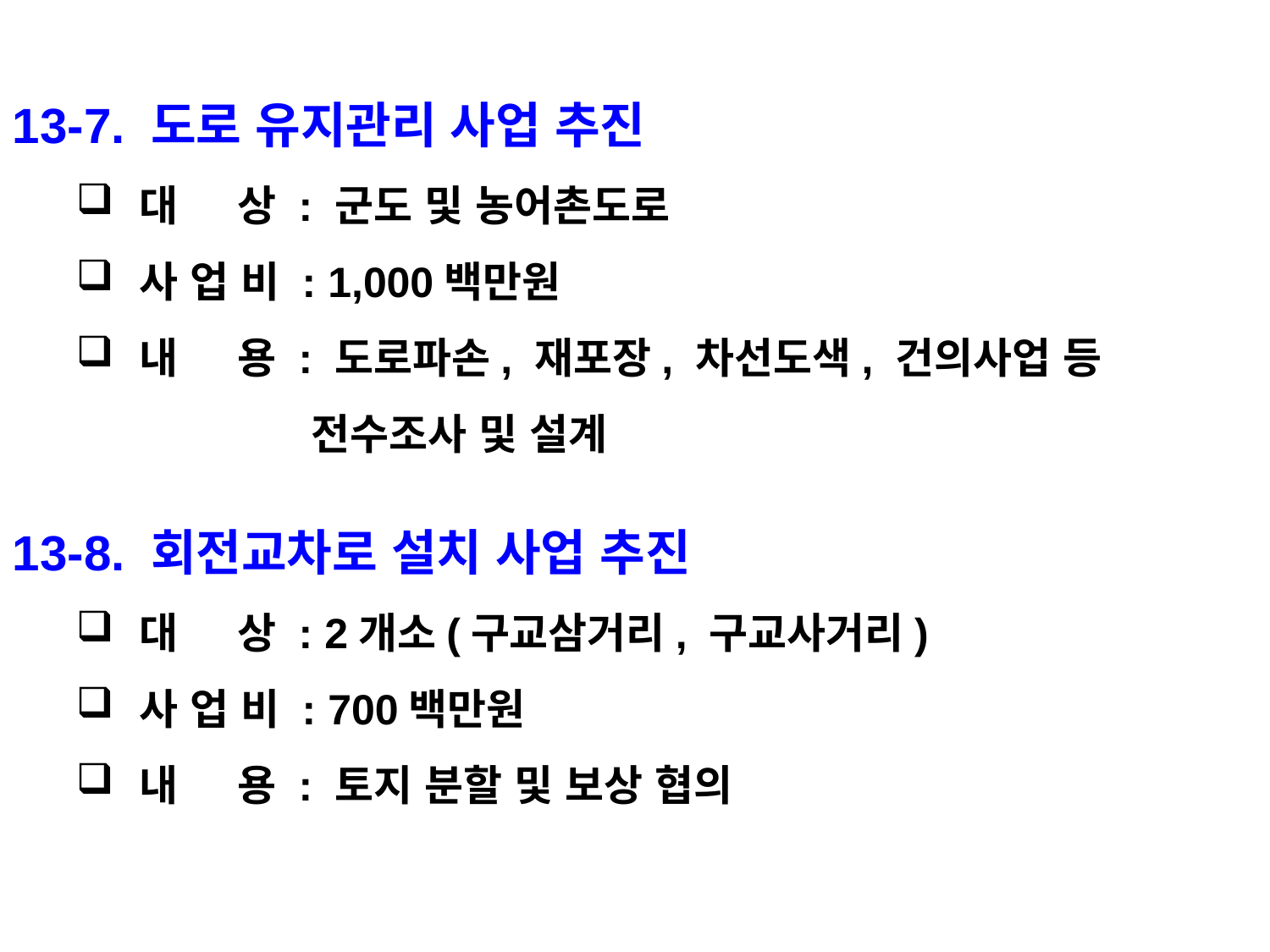

13-7. 도로 유지관리 사업 추진
대     상 : 군도 및 농어촌도로
사 업 비 : 1,000백만원
내     용 : 도로파손, 재포장, 차선도색, 건의사업 등
                   전수조사 및 설계

13-8. 회전교차로 설치 사업 추진
대     상 : 2개소(구교삼거리, 구교사거리)
사 업 비 : 700백만원
내     용 : 토지 분할 및 보상 협의